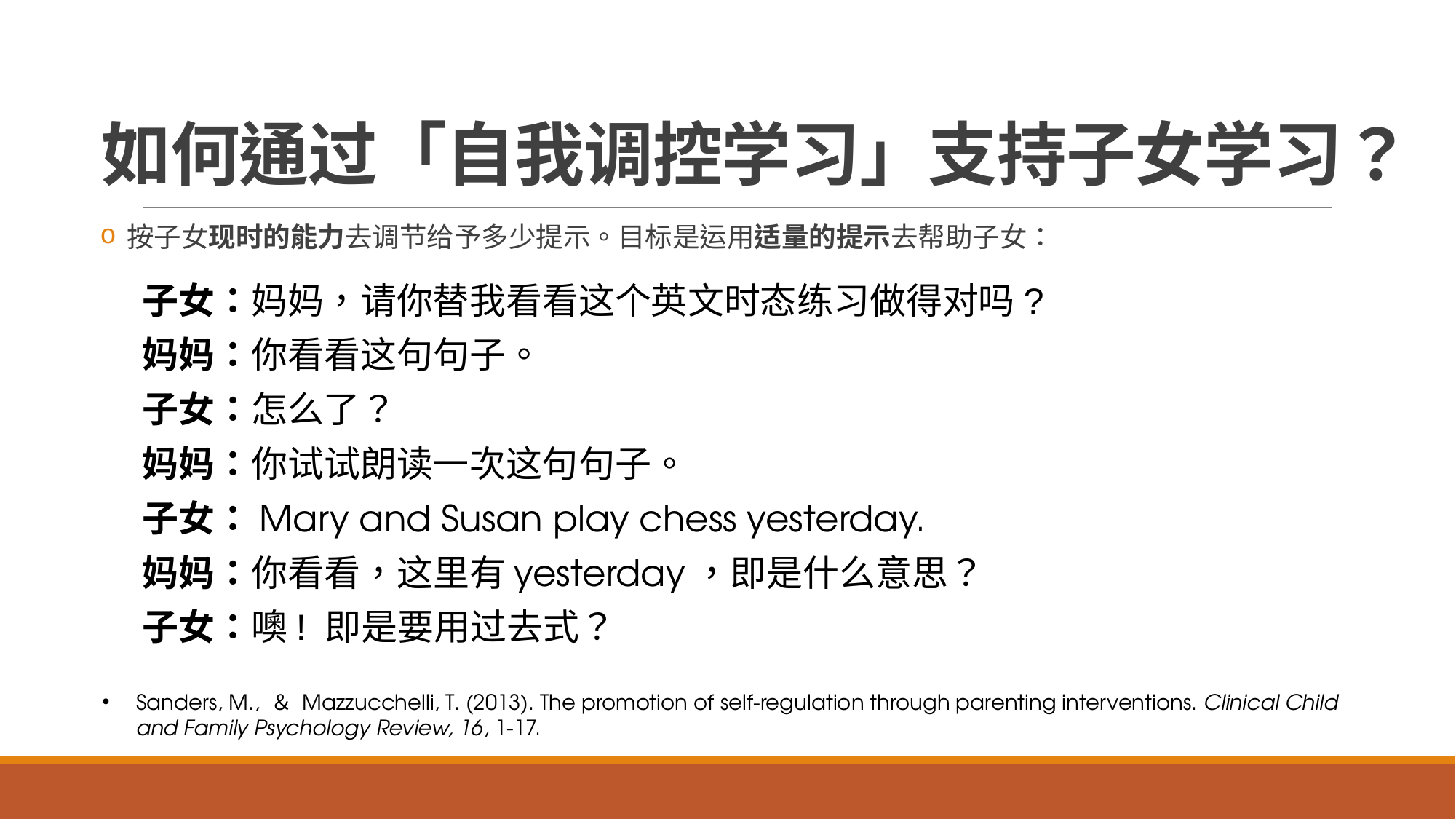

# 如何通过「自我调控学习」支持子女学习？
 按子女现时的能力去调节给予多少提示。目标是运用适量的提示去帮助子女：
子女：妈妈，请你替我看看这个英文时态练习做得对吗?
妈妈：你看看这句句子。
子女：怎么了？
妈妈：你试试朗读一次这句句子。
子女：Mary and Susan play chess yesterday.
妈妈：你看看，这里有yesterday，即是什么意思？
子女：噢! 即是要用过去式？
Sanders, M., ＆ Mazzucchelli, T. (2013). The promotion of self-regulation through parenting interventions. Clinical Child and Family Psychology Review, 16, 1-17.